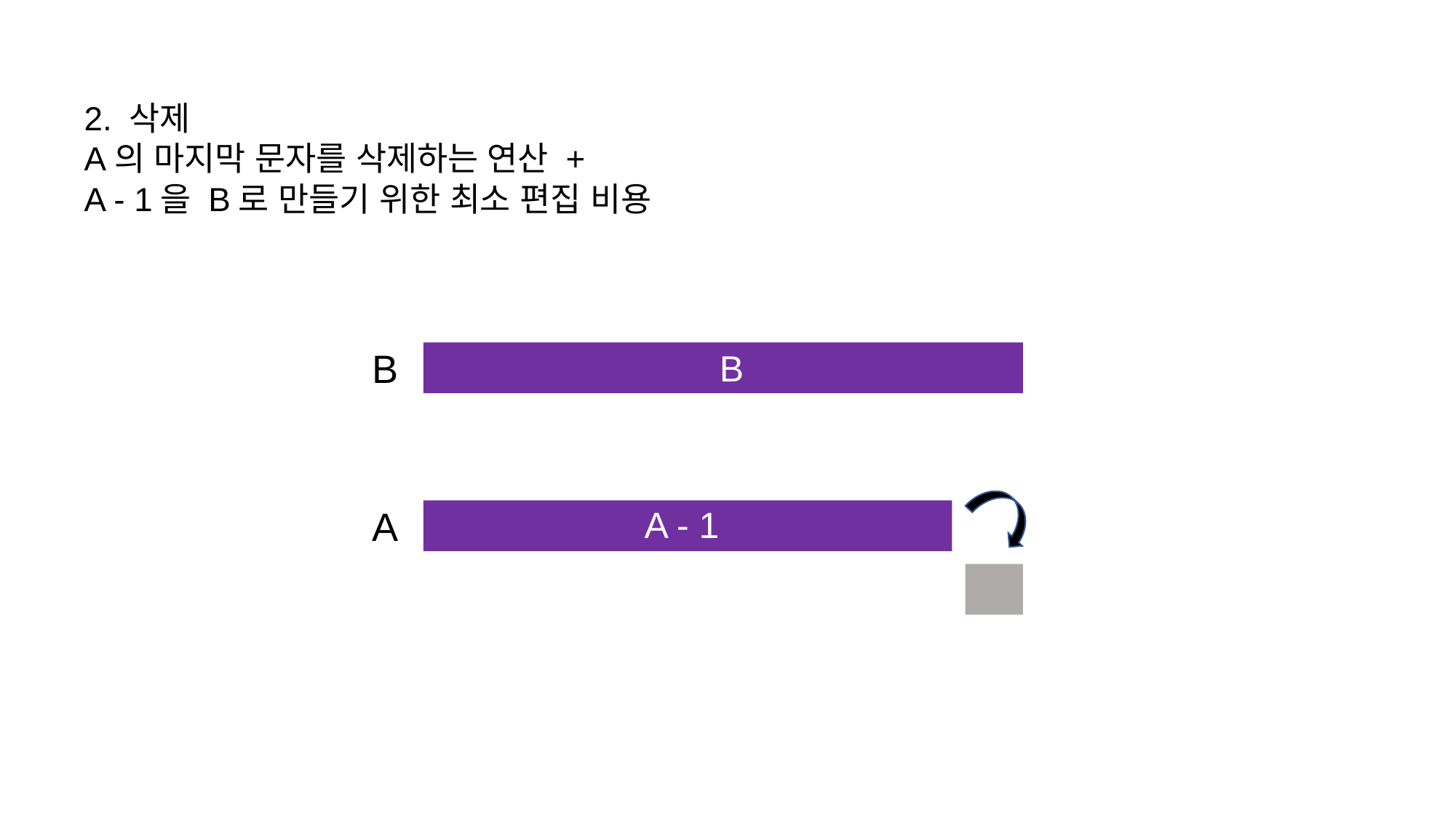

2. 삭제
A의 마지막 문자를 삭제하는 연산 +
A - 1을 B로 만들기 위한 최소 편집 비용
B
B

A
A - 1